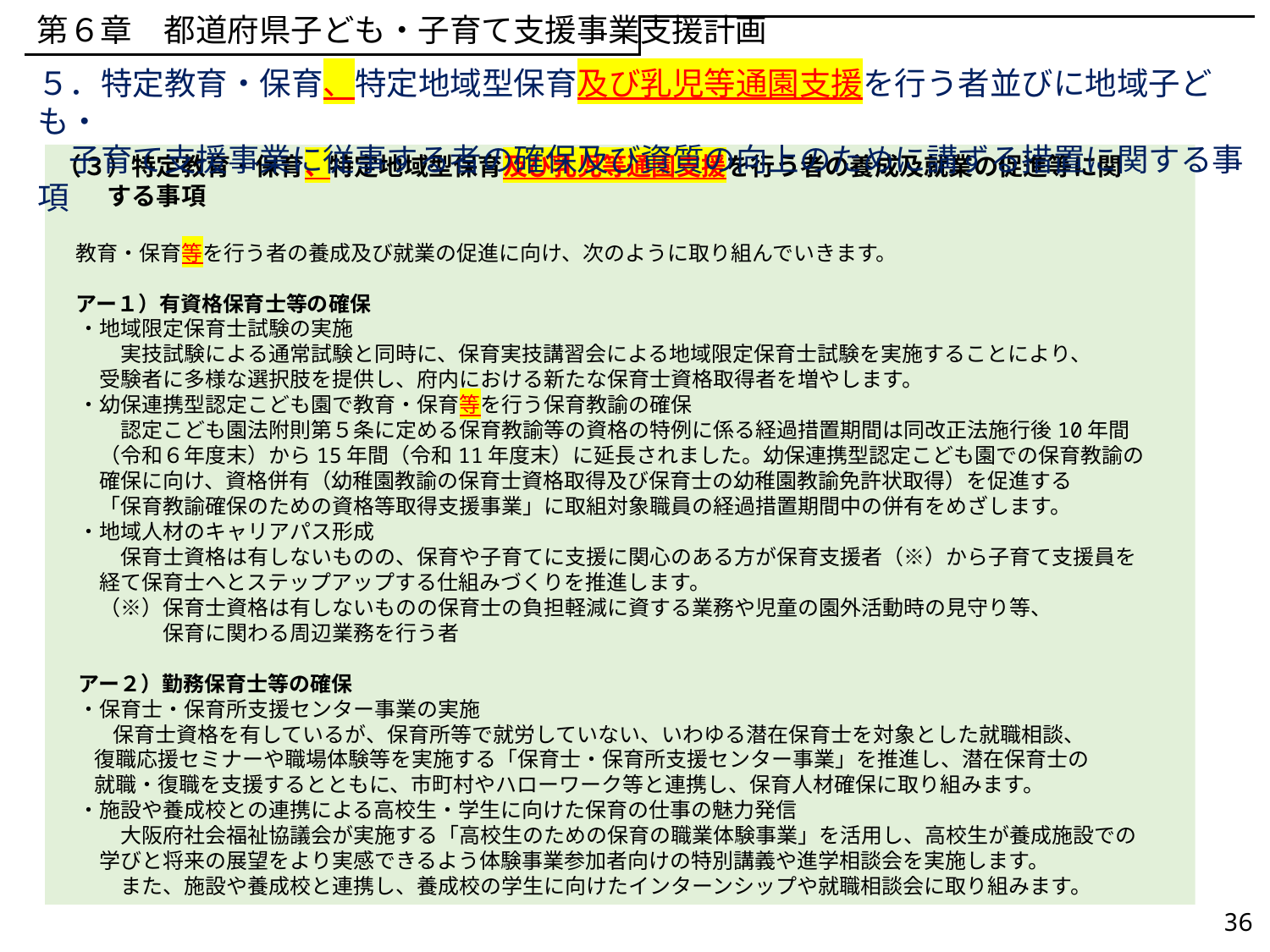

第６章　都道府県子ども・子育て支援事業支援計画

５．特定教育・保育、特定地域型保育及び乳児等通園支援を行う者並びに地域子ども・
　子育て支援事業に従事する者の確保及び資質の向上のために講ずる措置に関する事項
（３）特定教育・保育、特定地域型保育及び乳児等通園支援を行う者の養成及就業の促進等に関
　　する事項

教育・保育等を行う者の養成及び就業の促進に向け、次のように取り組んでいきます。

アー１）有資格保育士等の確保
　・地域限定保育士試験の実施
　　　実技試験による通常試験と同時に、保育実技講習会による地域限定保育士試験を実施することにより、
　　受験者に多様な選択肢を提供し、府内における新たな保育士資格取得者を増やします。
　・幼保連携型認定こども園で教育・保育等を行う保育教諭の確保
　　　認定こども園法附則第５条に定める保育教諭等の資格の特例に係る経過措置期間は同改正法施行後10年間
　　（令和６年度末）から15年間（令和11年度末）に延長されました。幼保連携型認定こども園での保育教諭の
　　確保に向け、資格併有（幼稚園教諭の保育士資格取得及び保育士の幼稚園教諭免許状取得）を促進する
　　「保育教諭確保のための資格等取得支援事業」に取組対象職員の経過措置期間中の併有をめざします。
　・地域人材のキャリアパス形成
　　　保育士資格は有しないものの、保育や子育てに支援に関心のある方が保育支援者（※）から子育て支援員を
　　経て保育士へとステップアップする仕組みづくりを推進します。
　　（※）保育士資格は有しないものの保育士の負担軽減に資する業務や児童の園外活動時の見守り等、
　　　　　保育に関わる周辺業務を行う者

　アー２）勤務保育士等の確保
　・保育士・保育所支援センター事業の実施
保育士資格を有しているが、保育所等で就労していない、いわゆる潜在保育士を対象とした就職相談、
復職応援セミナーや職場体験等を実施する「保育士・保育所支援センター事業」を推進し、潜在保育士の
就職・復職を支援するとともに、市町村やハローワーク等と連携し、保育人材確保に取り組みます。
　・施設や養成校との連携による高校生・学生に向けた保育の仕事の魅力発信
　　　大阪府社会福祉協議会が実施する「高校生のための保育の職業体験事業」を活用し、高校生が養成施設での
　　学びと将来の展望をより実感できるよう体験事業参加者向けの特別講義や進学相談会を実施します。
　　　また、施設や養成校と連携し、養成校の学生に向けたインターンシップや就職相談会に取り組みます。
36